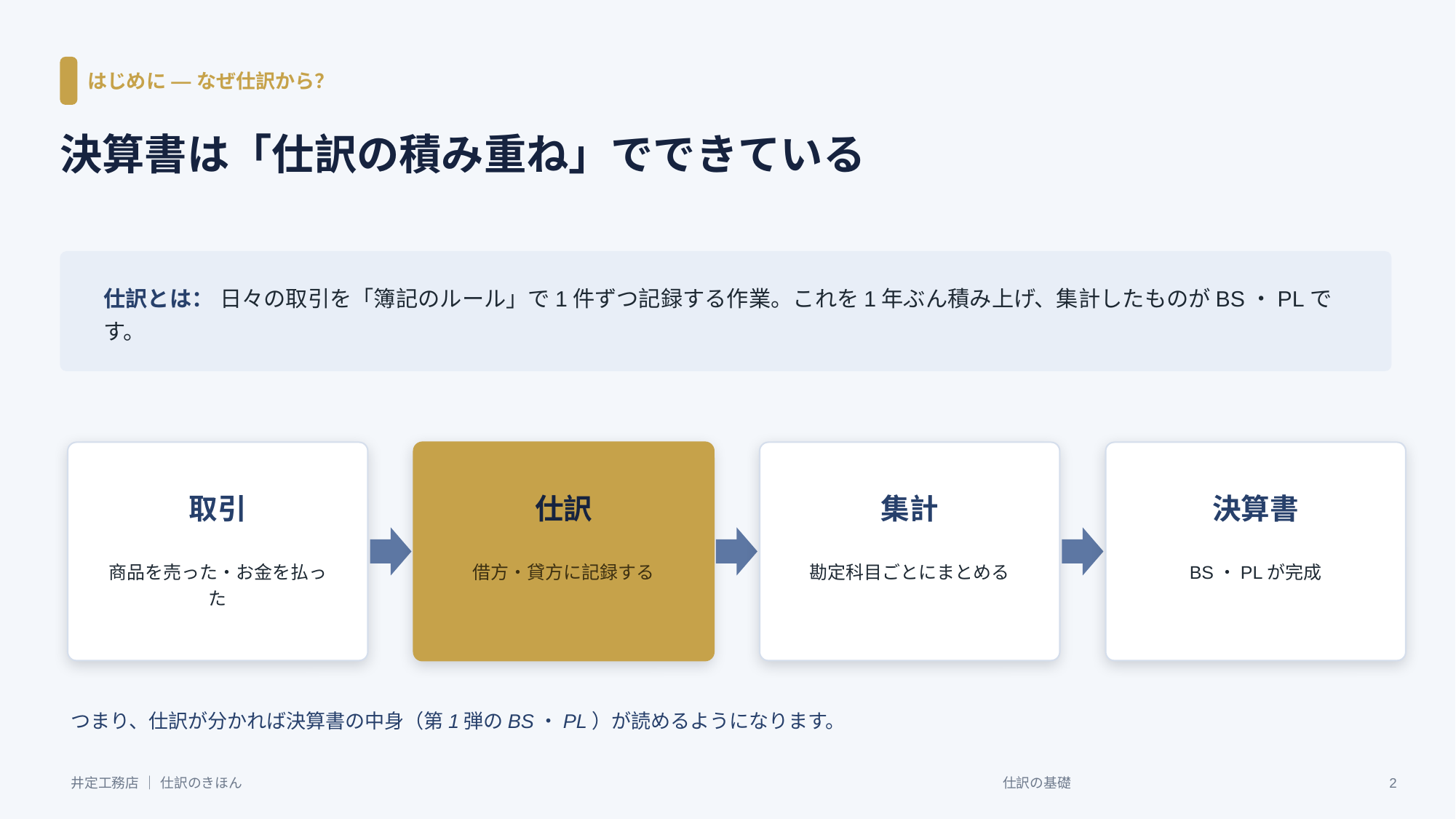

はじめに ― なぜ仕訳から？
決算書は「仕訳の積み重ね」でできている

仕訳とは： 日々の取引を「簿記のルール」で1件ずつ記録する作業。これを1年ぶん積み上げ、集計したものがBS・PLです。

取引
仕訳
集計
決算書

商品を売った・お金を払った
借方・貸方に記録する
勘定科目ごとにまとめる
BS・PLが完成
つまり、仕訳が分かれば決算書の中身（第1弾のBS・PL）が読めるようになります。
井定工務店 ｜ 仕訳のきほん
仕訳の基礎
2